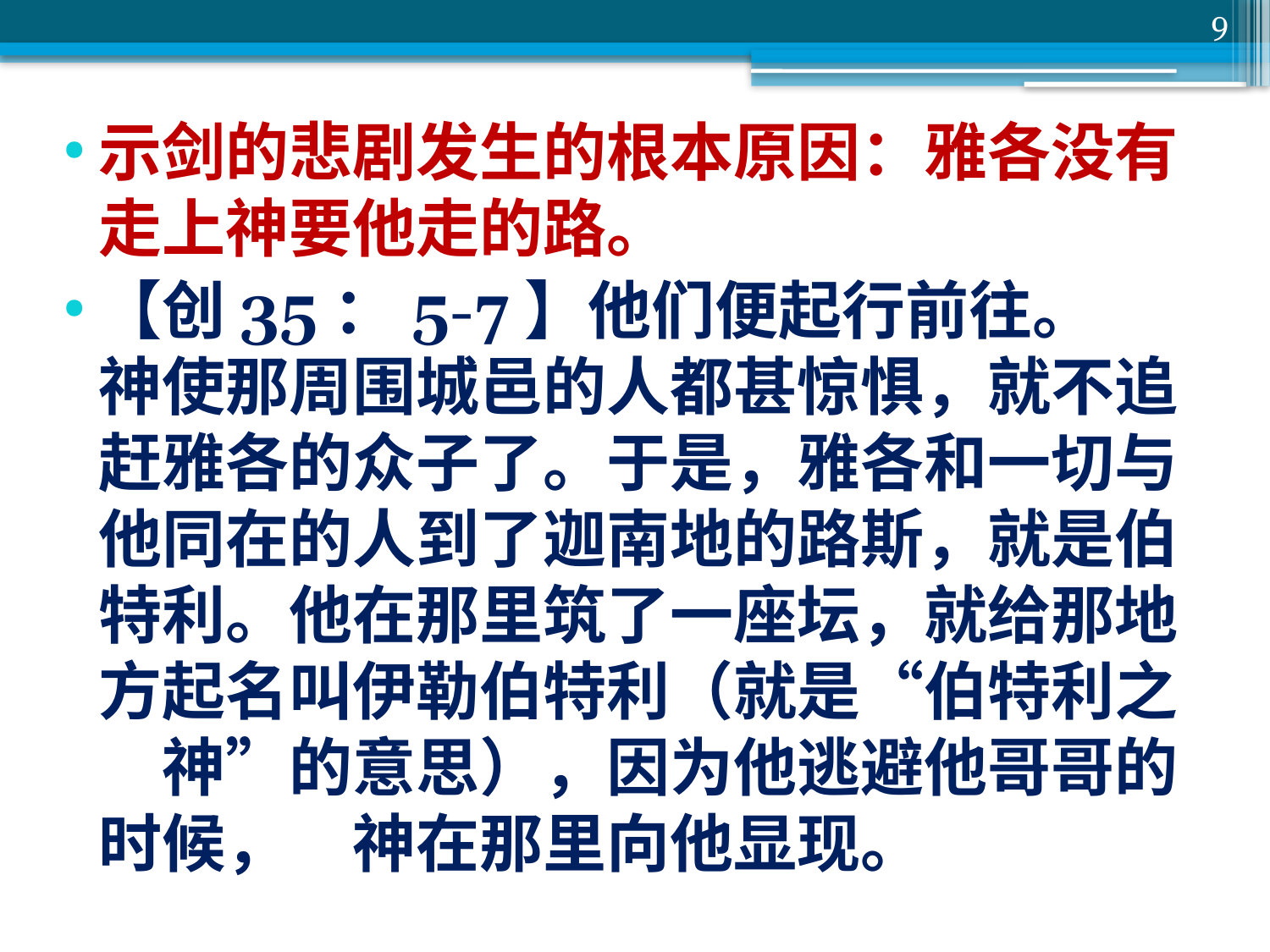

9
示剑的悲剧发生的根本原因：雅各没有走上神要他走的路。
【创35：5-7】他们便起行前往。　神使那周围城邑的人都甚惊惧，就不追赶雅各的众子了。于是，雅各和一切与他同在的人到了迦南地的路斯，就是伯特利。他在那里筑了一座坛，就给那地方起名叫伊勒伯特利（就是“伯特利之　神”的意思），因为他逃避他哥哥的时候，　神在那里向他显现。